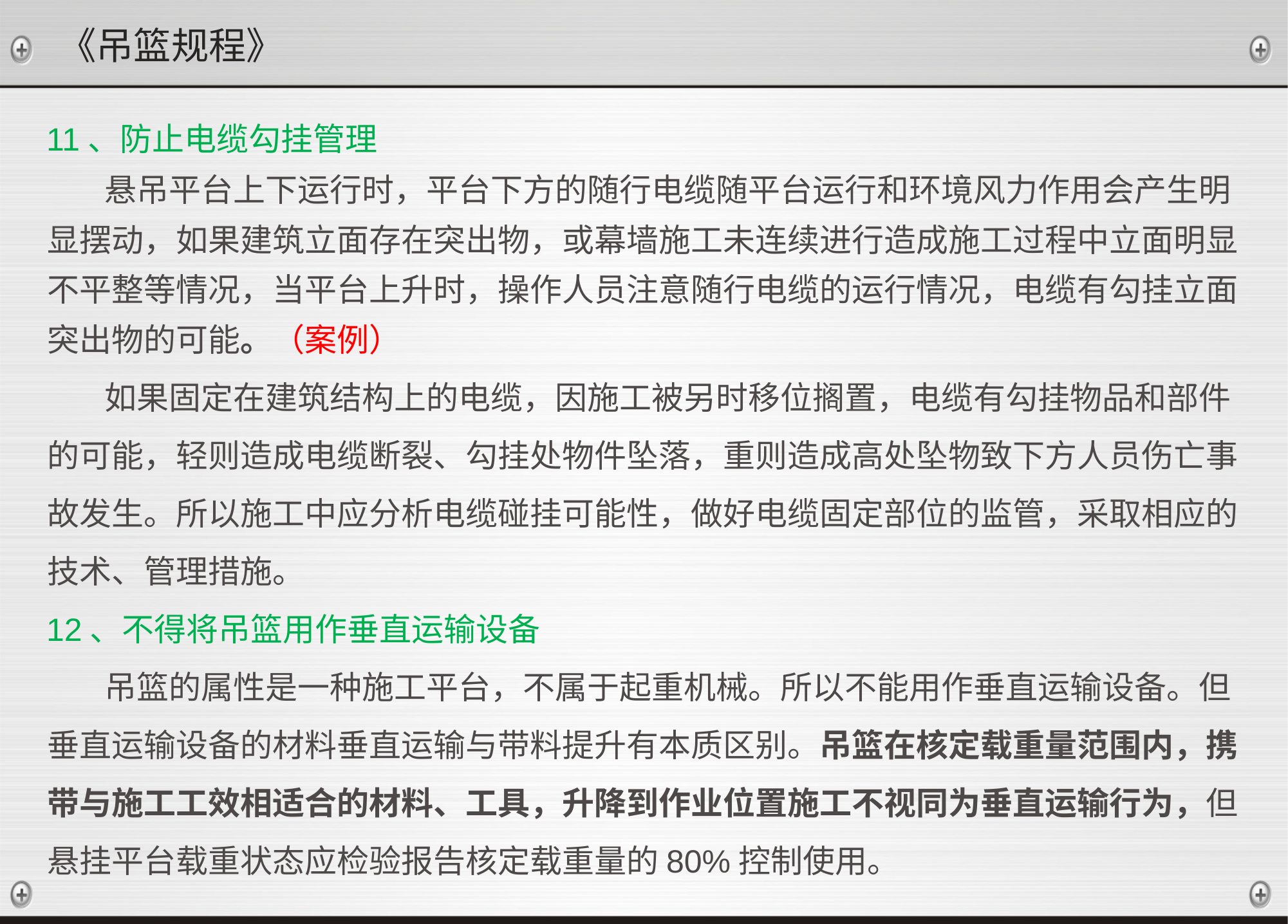

《吊篮规程》
11、防止电缆勾挂管理
       悬吊平台上下运行时，平台下方的随行电缆随平台运行和环境风力作用会产生明显摆动，如果建筑立面存在突出物，或幕墙施工未连续进行造成施工过程中立面明显不平整等情况，当平台上升时，操作人员注意随行电缆的运行情况，电缆有勾挂立面突出物的可能。（案例）
       如果固定在建筑结构上的电缆，因施工被另时移位搁置，电缆有勾挂物品和部件的可能，轻则造成电缆断裂、勾挂处物件坠落，重则造成高处坠物致下方人员伤亡事故发生。所以施工中应分析电缆碰挂可能性，做好电缆固定部位的监管，采取相应的技术、管理措施。
12、不得将吊篮用作垂直运输设备
       吊篮的属性是一种施工平台，不属于起重机械。所以不能用作垂直运输设备。但垂直运输设备的材料垂直运输与带料提升有本质区别。吊篮在核定载重量范围内，携带与施工工效相适合的材料、工具，升降到作业位置施工不视同为垂直运输行为，但悬挂平台载重状态应检验报告核定载重量的80%控制使用。